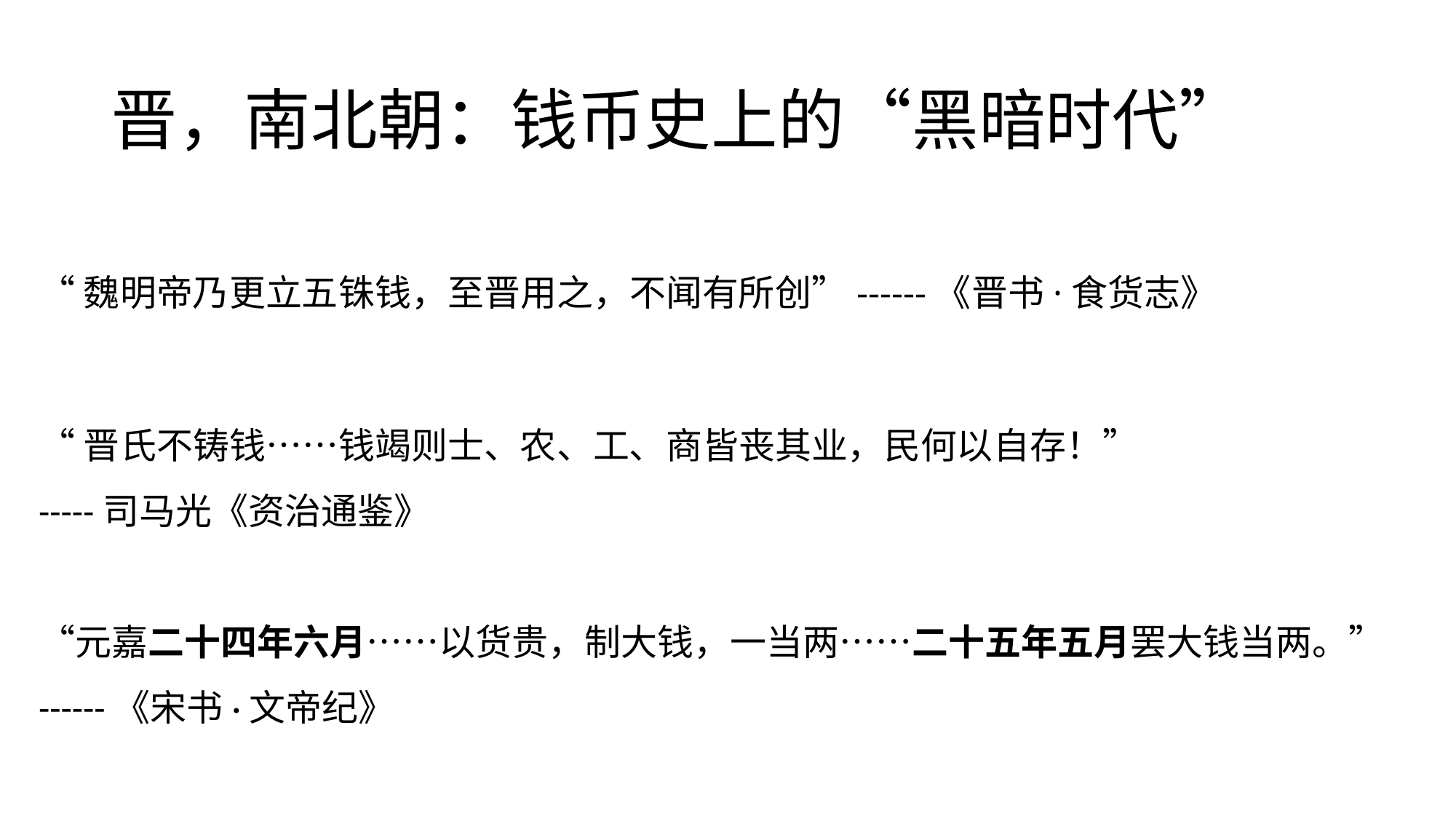

# 晋，南北朝：钱币史上的“黑暗时代”
“魏明帝乃更立五铢钱，至晋用之，不闻有所创”------《晋书·食货志》

“晋氏不铸钱……钱竭则士、农、工、商皆丧其业，民何以自存！”
-----司马光《资治通鉴》
“元嘉二十四年六月……以货贵，制大钱，一当两……二十五年五月罢大钱当两。”
------《宋书·文帝纪》